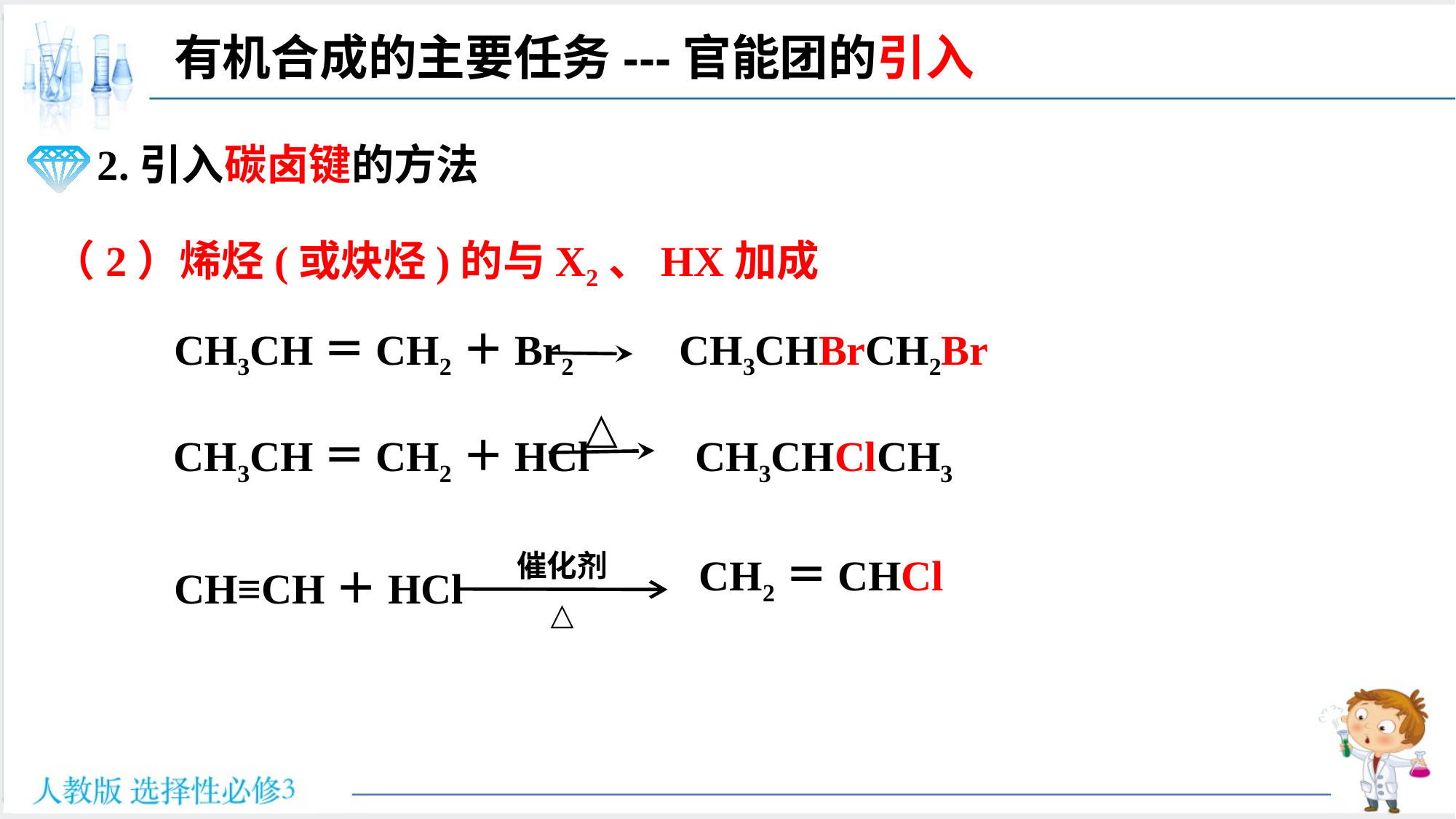

有机合成的主要任务---官能团的引入
2.引入碳卤键的方法

（2）烯烃(或炔烃)的与X2、HX加成
CH3CH＝CH2＋Br2          CH3CHBrCH2Br
△
CH3CH＝CH2＋HCl          CH3CHClCH3
催化剂
△
CH2＝CHCl
CH≡CH＋HCl